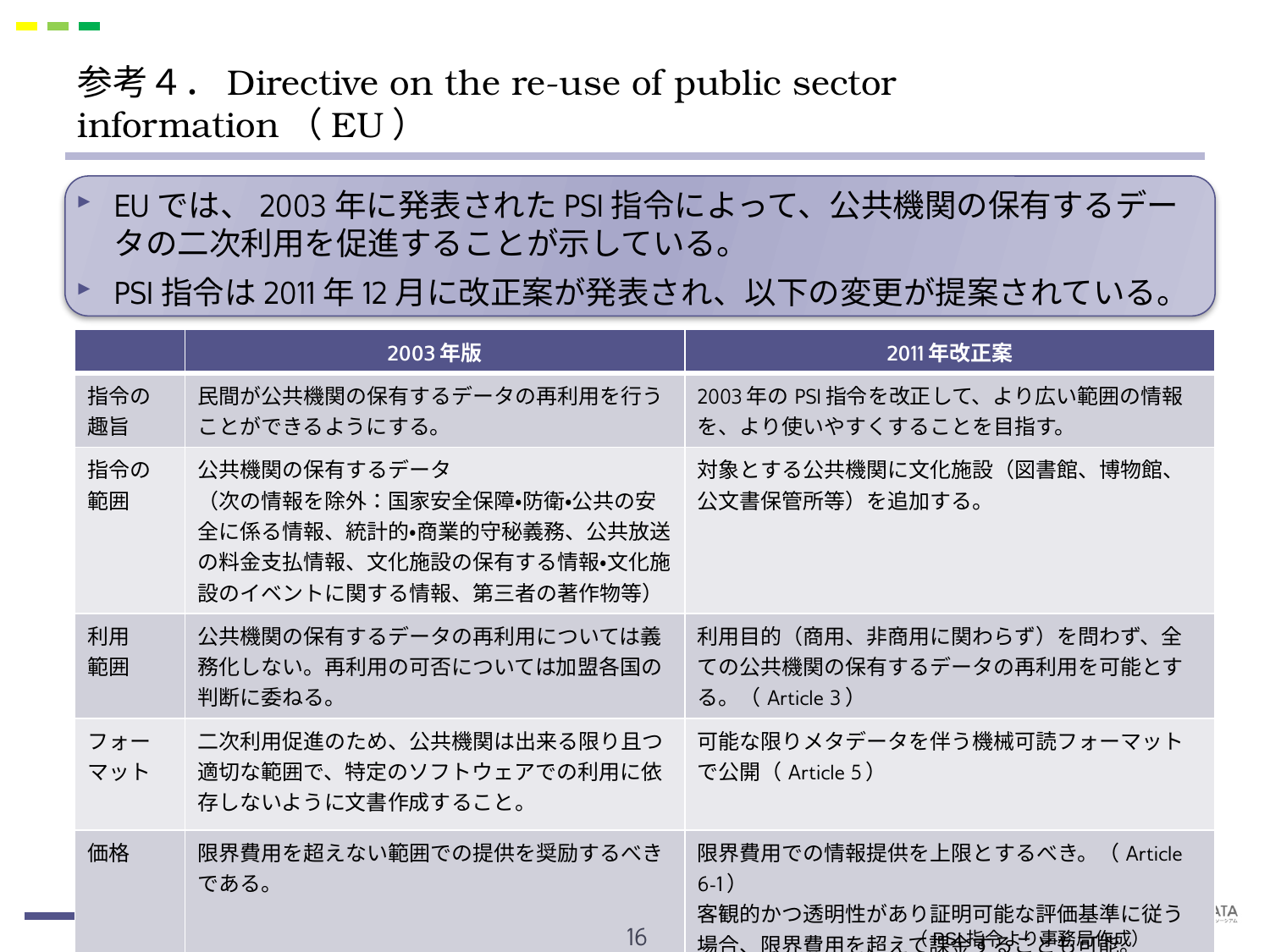

# 参考４．Directive on the re-use of public sector information（EU）

EUでは、2003年に発表されたPSI指令によって、公共機関の保有するデータの二次利用を促進することが示している。
PSI指令は2011年12月に改正案が発表され、以下の変更が提案されている。
|  | 2003年版 | 2011年改正案 |
| --- | --- | --- |
| 指令の趣旨 | 民間が公共機関の保有するデータの再利用を行うことができるようにする。 | 2003年のPSI指令を改正して、より広い範囲の情報を、より使いやすくすることを目指す。 |
| 指令の範囲 | 公共機関の保有するデータ （次の情報を除外：国家安全保障・防衛・公共の安全に係る情報、統計的・商業的守秘義務、公共放送の料金支払情報、文化施設の保有する情報・文化施設のイベントに関する情報、第三者の著作物等） | 対象とする公共機関に文化施設（図書館、博物館、公文書保管所等）を追加する。 |
| 利用 範囲 | 公共機関の保有するデータの再利用については義務化しない。再利用の可否については加盟各国の判断に委ねる。 | 利用目的（商用、非商用に関わらず）を問わず、全ての公共機関の保有するデータの再利用を可能とする。（Article 3） |
| フォーマット | 二次利用促進のため、公共機関は出来る限り且つ適切な範囲で、特定のソフトウェアでの利用に依存しないように文書作成すること。 | 可能な限りメタデータを伴う機械可読フォーマットで公開（Article 5） |
| 価格 | 限界費用を超えない範囲での提供を奨励するべきである。 | 限界費用での情報提供を上限とするべき。（Article 6-1） 客観的かつ透明性があり証明可能な評価基準に従う場合、限界費用を超えて課金することも可能。（Article 6-2） |
16
（PSI指令より事務局作成）